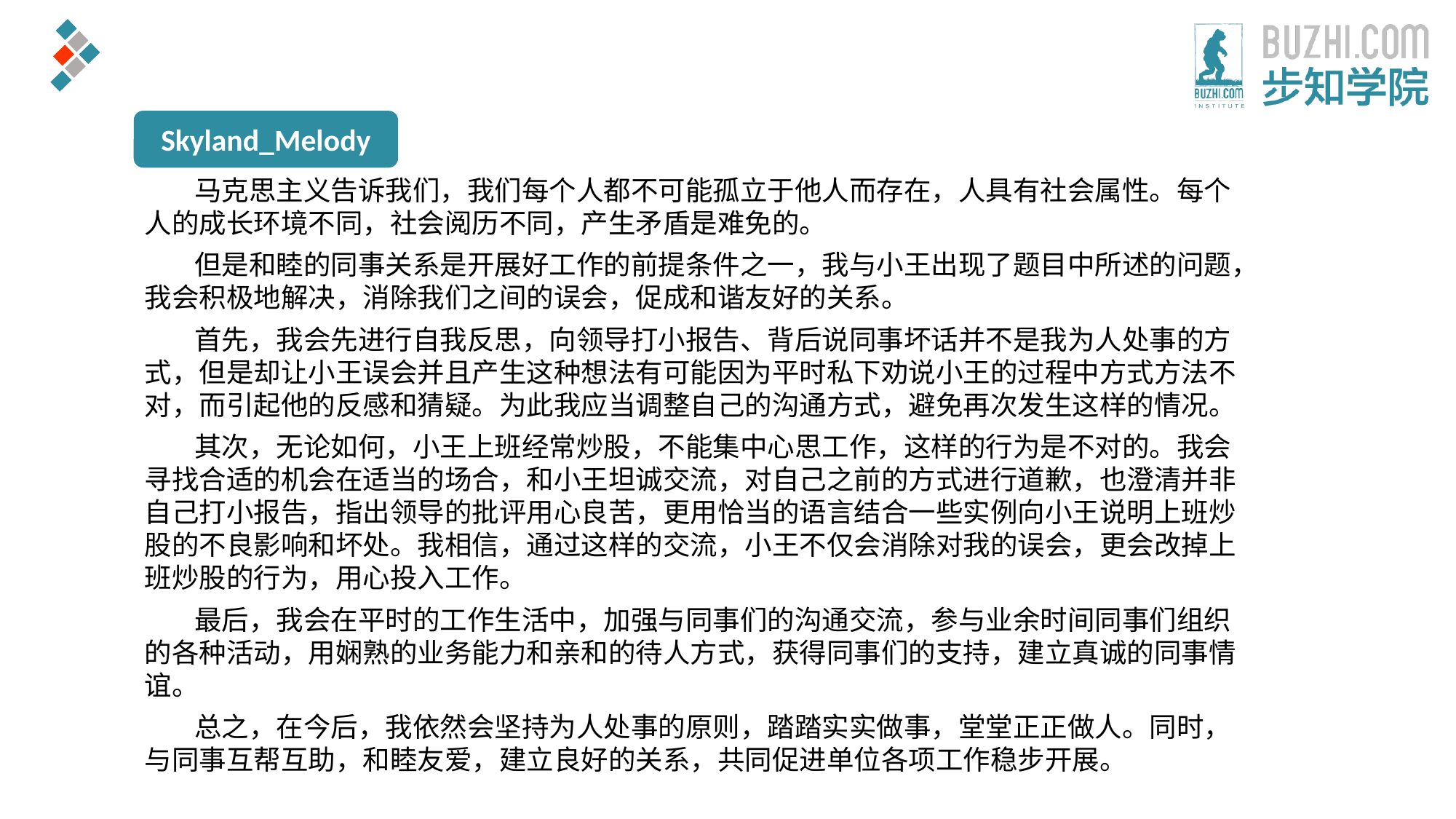

Skyland_Melody
       马克思主义告诉我们，我们每个人都不可能孤立于他人而存在，人具有社会属性。每个人的成长环境不同，社会阅历不同，产生矛盾是难免的。
       但是和睦的同事关系是开展好工作的前提条件之一，我与小王出现了题目中所述的问题，我会积极地解决，消除我们之间的误会，促成和谐友好的关系。
       首先，我会先进行自我反思，向领导打小报告、背后说同事坏话并不是我为人处事的方式，但是却让小王误会并且产生这种想法有可能因为平时私下劝说小王的过程中方式方法不对，而引起他的反感和猜疑。为此我应当调整自己的沟通方式，避免再次发生这样的情况。
       其次，无论如何，小王上班经常炒股，不能集中心思工作，这样的行为是不对的。我会寻找合适的机会在适当的场合，和小王坦诚交流，对自己之前的方式进行道歉，也澄清并非自己打小报告，指出领导的批评用心良苦，更用恰当的语言结合一些实例向小王说明上班炒股的不良影响和坏处。我相信，通过这样的交流，小王不仅会消除对我的误会，更会改掉上班炒股的行为，用心投入工作。
       最后，我会在平时的工作生活中，加强与同事们的沟通交流，参与业余时间同事们组织的各种活动，用娴熟的业务能力和亲和的待人方式，获得同事们的支持，建立真诚的同事情谊。
       总之，在今后，我依然会坚持为人处事的原则，踏踏实实做事，堂堂正正做人。同时，与同事互帮互助，和睦友爱，建立良好的关系，共同促进单位各项工作稳步开展。